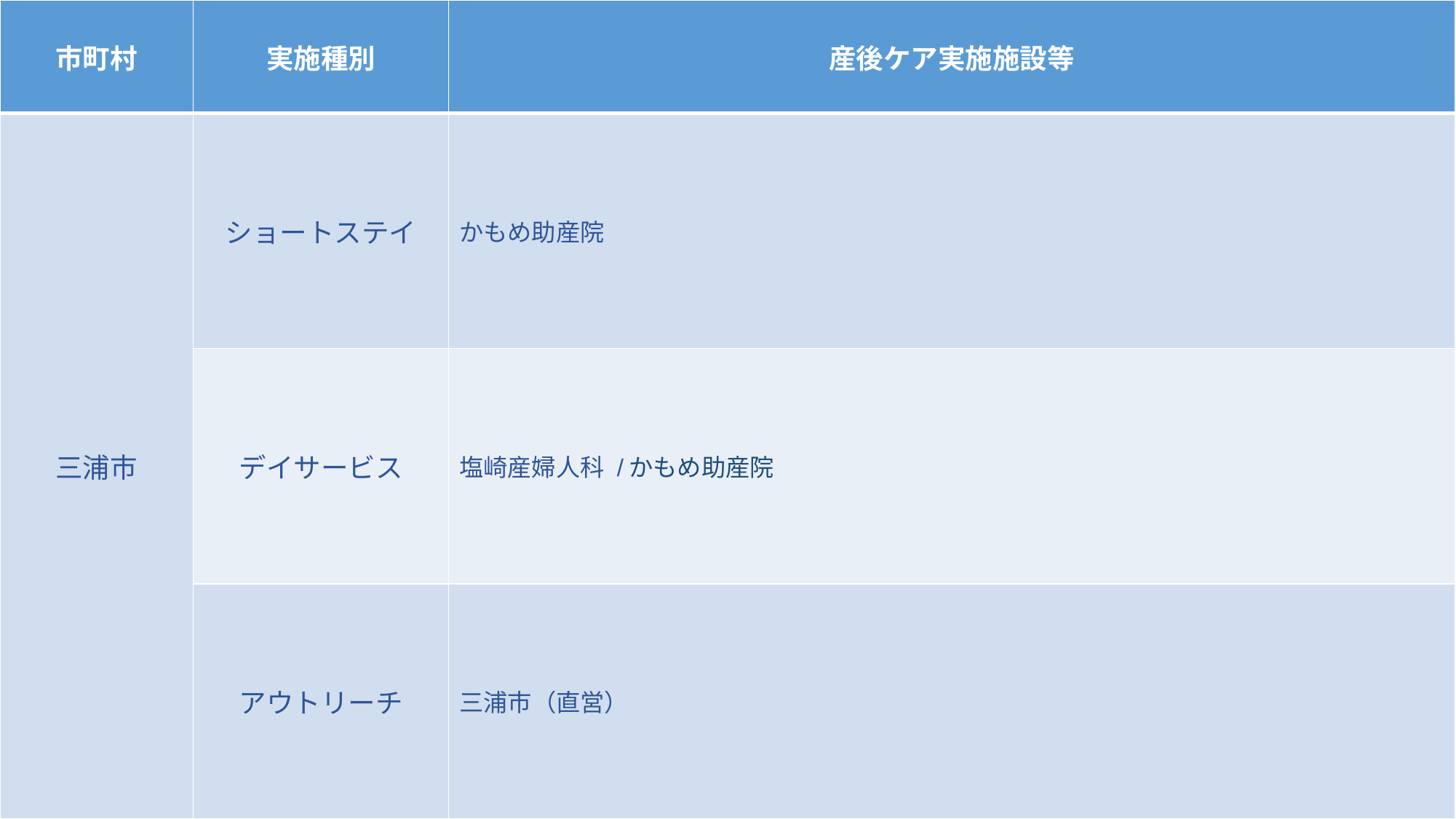

| 市町村 | 実施種別 | 産後ケア実施施設等 |
| --- | --- | --- |
| 三浦市 | ショートステイ | かもめ助産院 |
|  | デイサービス | 塩崎産婦人科 /かもめ助産院 |
|  | アウトリーチ | 三浦市（直営） |